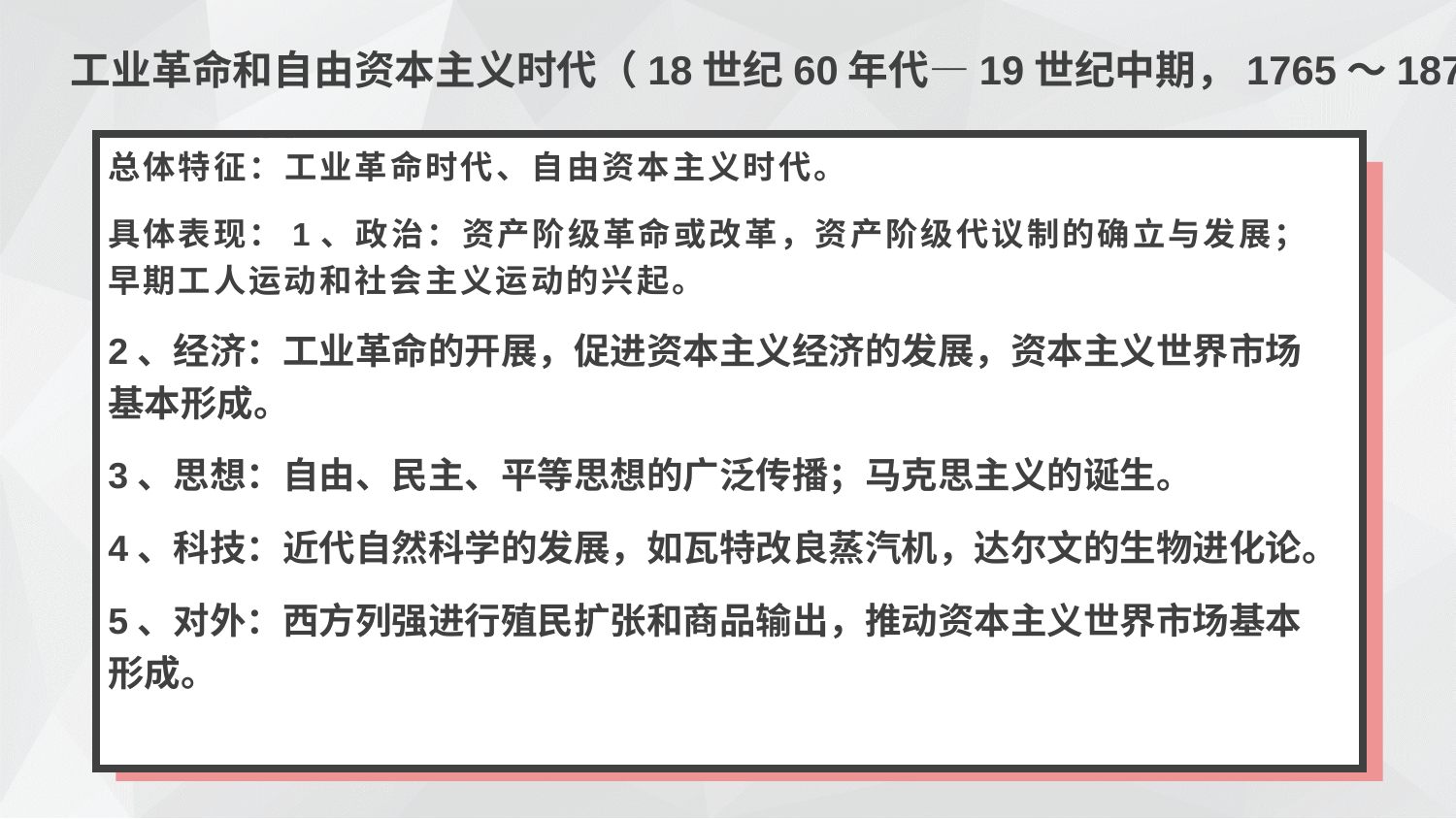

工业革命和自由资本主义时代（18世纪60年代—19世纪中期，1765～1870）

总体特征：工业革命时代、自由资本主义时代。
具体表现：1、政治：资产阶级革命或改革，资产阶级代议制的确立与发展；早期工人运动和社会主义运动的兴起。
2、经济：工业革命的开展，促进资本主义经济的发展，资本主义世界市场基本形成。
3、思想：自由、民主、平等思想的广泛传播；马克思主义的诞生。
4、科技：近代自然科学的发展，如瓦特改良蒸汽机，达尔文的生物进化论。
5、对外：西方列强进行殖民扩张和商品输出，推动资本主义世界市场基本形成。